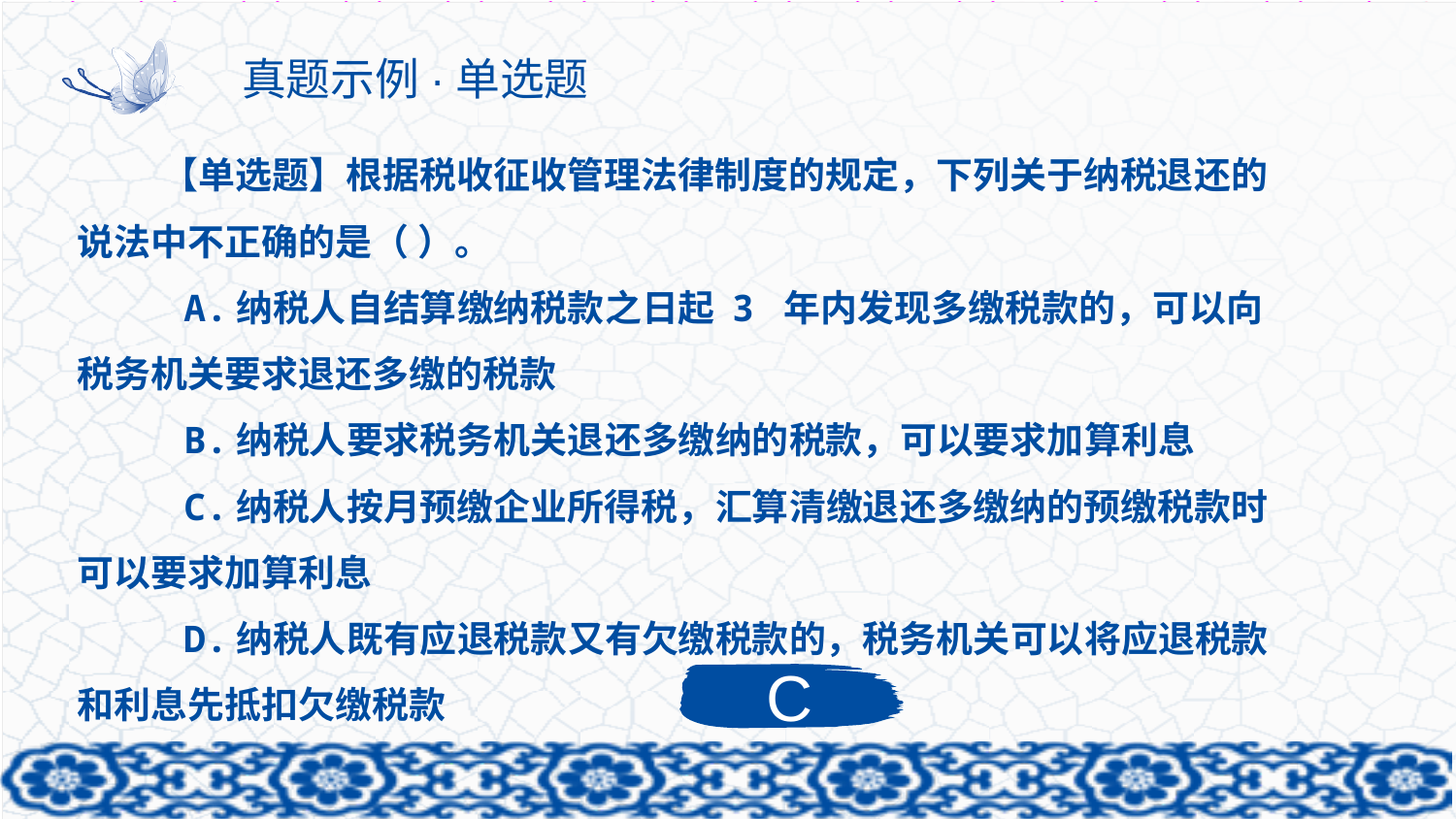

# 真题示例·单选题
【单选题】根据税收征收管理法律制度的规定，下列关于纳税退还的说法中不正确的是（ ）。
 A.纳税人自结算缴纳税款之日起 3 年内发现多缴税款的，可以向税务机关要求退还多缴的税款
 B.纳税人要求税务机关退还多缴纳的税款，可以要求加算利息
 C.纳税人按月预缴企业所得税，汇算清缴退还多缴纳的预缴税款时可以要求加算利息
 D.纳税人既有应退税款又有欠缴税款的，税务机关可以将应退税款和利息先抵扣欠缴税款

C